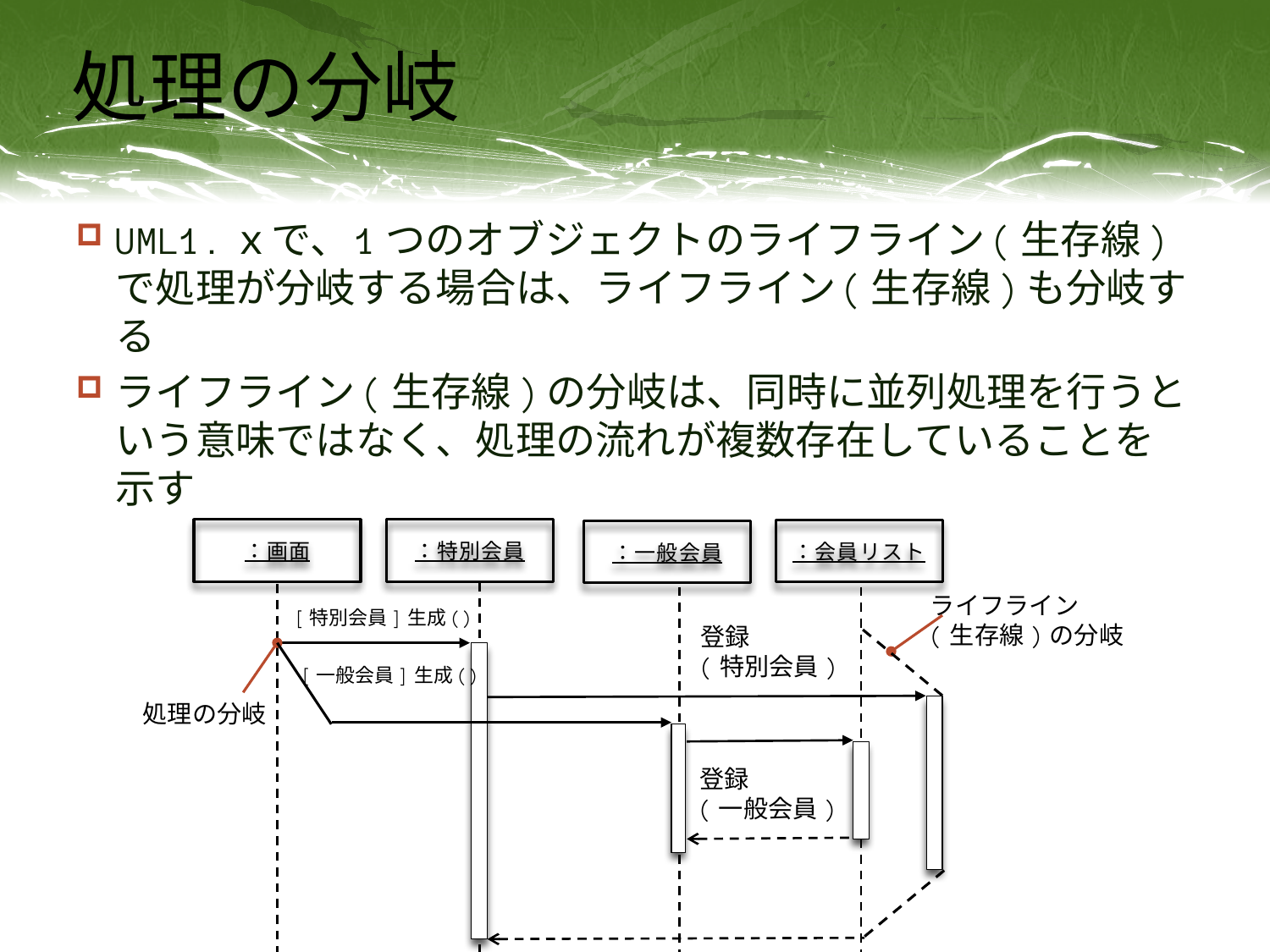

# 処理の分岐
UML1.ｘで、1つのオブジェクトのライフライン(生存線)で処理が分岐する場合は、ライフライン(生存線)も分岐する
ライフライン(生存線)の分岐は、同時に並列処理を行うという意味ではなく、処理の流れが複数存在していることを示す
：特別会員
：会員リスト
：一般会員
ライフライン
(生存線)の分岐
[特別会員]生成()
処理の分岐
登録
(特別会員)

：画面
[一般会員]生成()

登録
(一般会員)